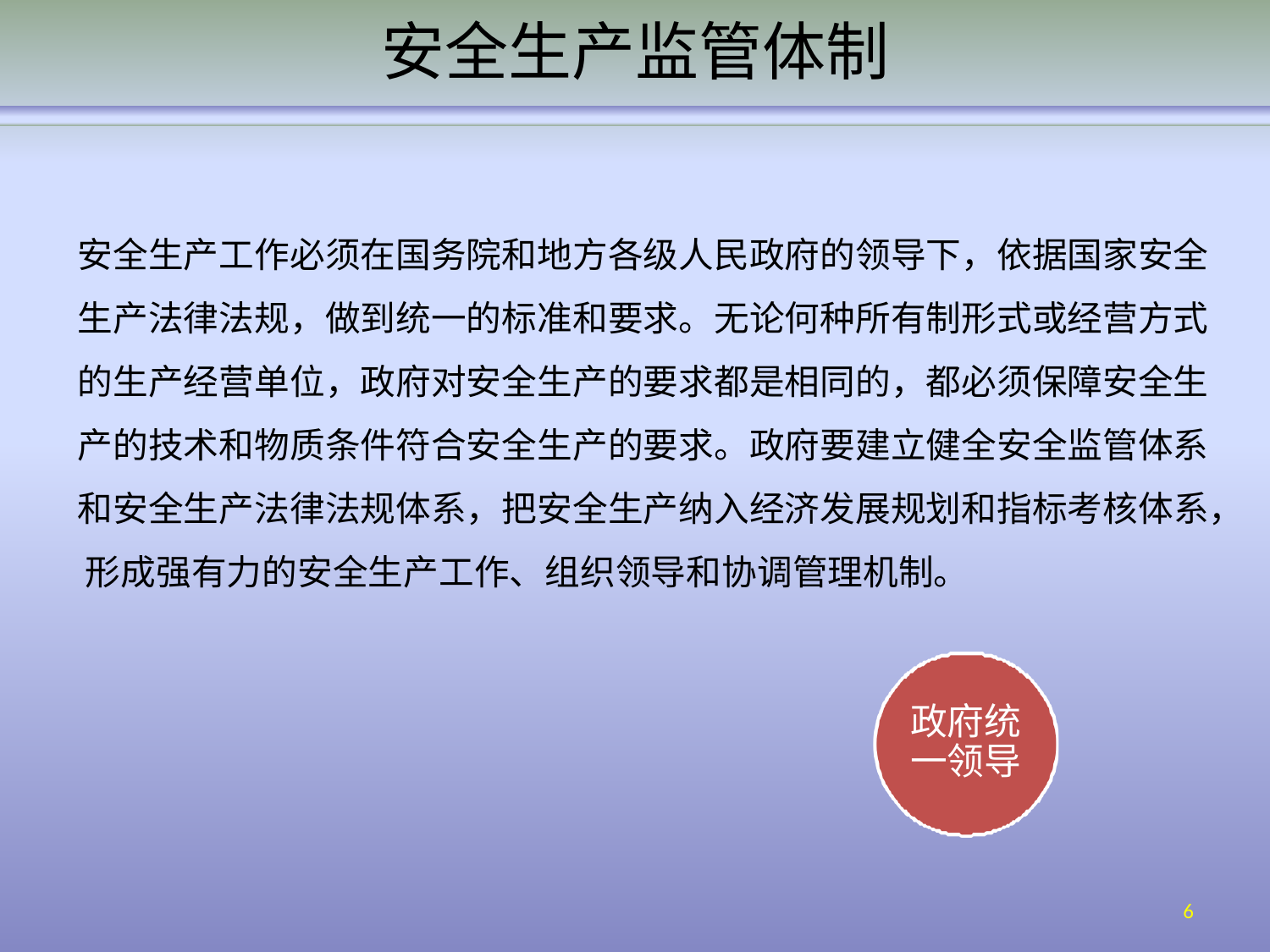

# 安全生产监管体制
安全生产工作必须在国务院和地方各级人民政府的领导下，依据国家安全 生产法律法规，做到统一的标准和要求。无论何种所有制形式或经营方式 的生产经营单位，政府对安全生产的要求都是相同的，都必须保障安全生 产的技术和物质条件符合安全生产的要求。政府要建立健全安全监管体系 和安全生产法律法规体系，把安全生产纳入经济发展规划和指标考核体系， 形成强有力的安全生产工作、组织领导和协调管理机制。

政府统 一领导
6